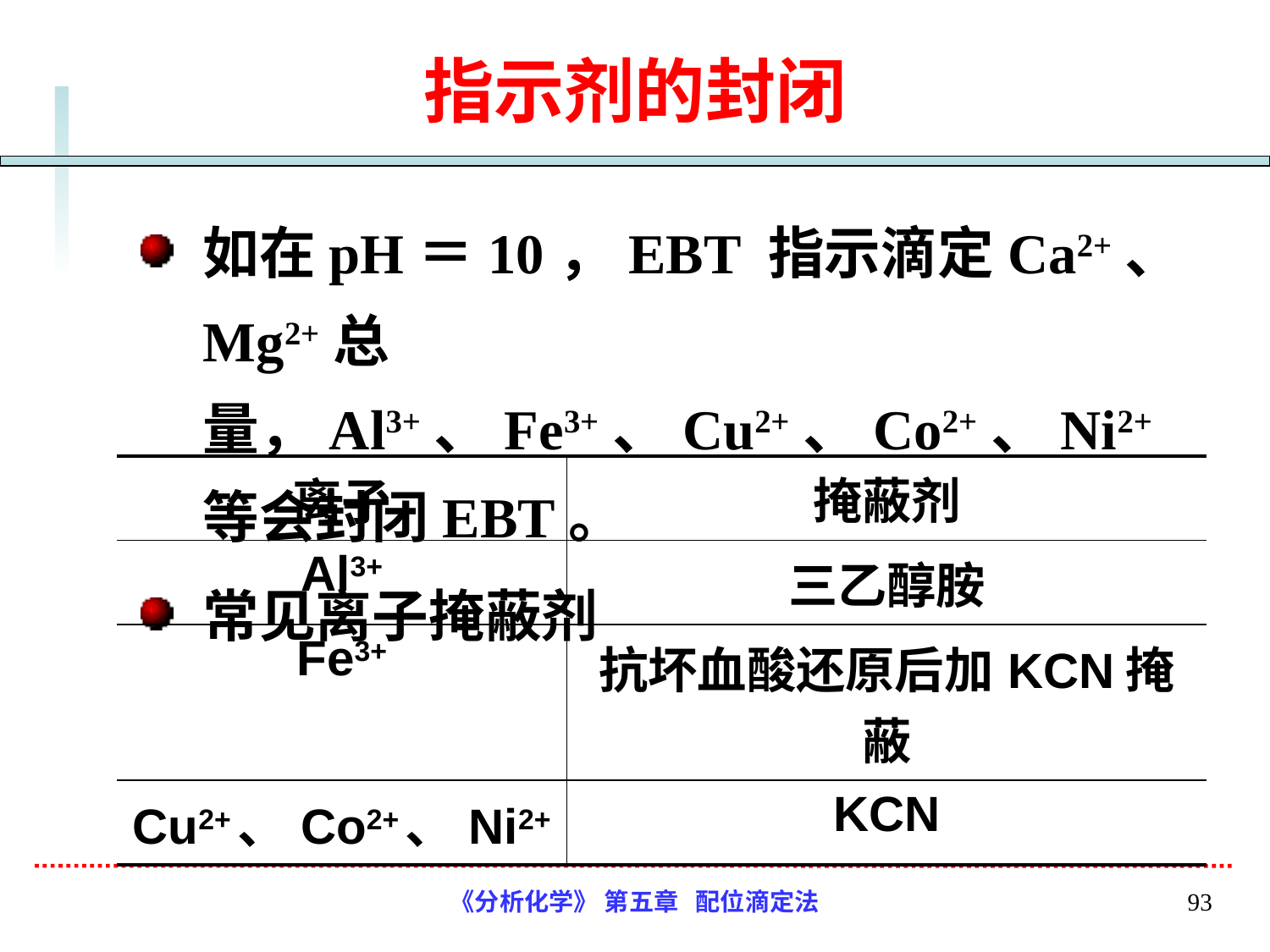

# 指示剂的封闭
如在pH＝10，EBT 指示滴定Ca2+、Mg2+总量，Al3+、Fe3+、Cu2+、Co2+、Ni2+等会封闭EBT。
常见离子掩蔽剂
| 离子 | 掩蔽剂 |
| --- | --- |
| Al3+ | 三乙醇胺 |
| Fe3+ | 抗坏血酸还原后加KCN掩蔽 |
| Cu2+、Co2+、Ni2+ | KCN |
《分析化学》 第五章   配位滴定法
93